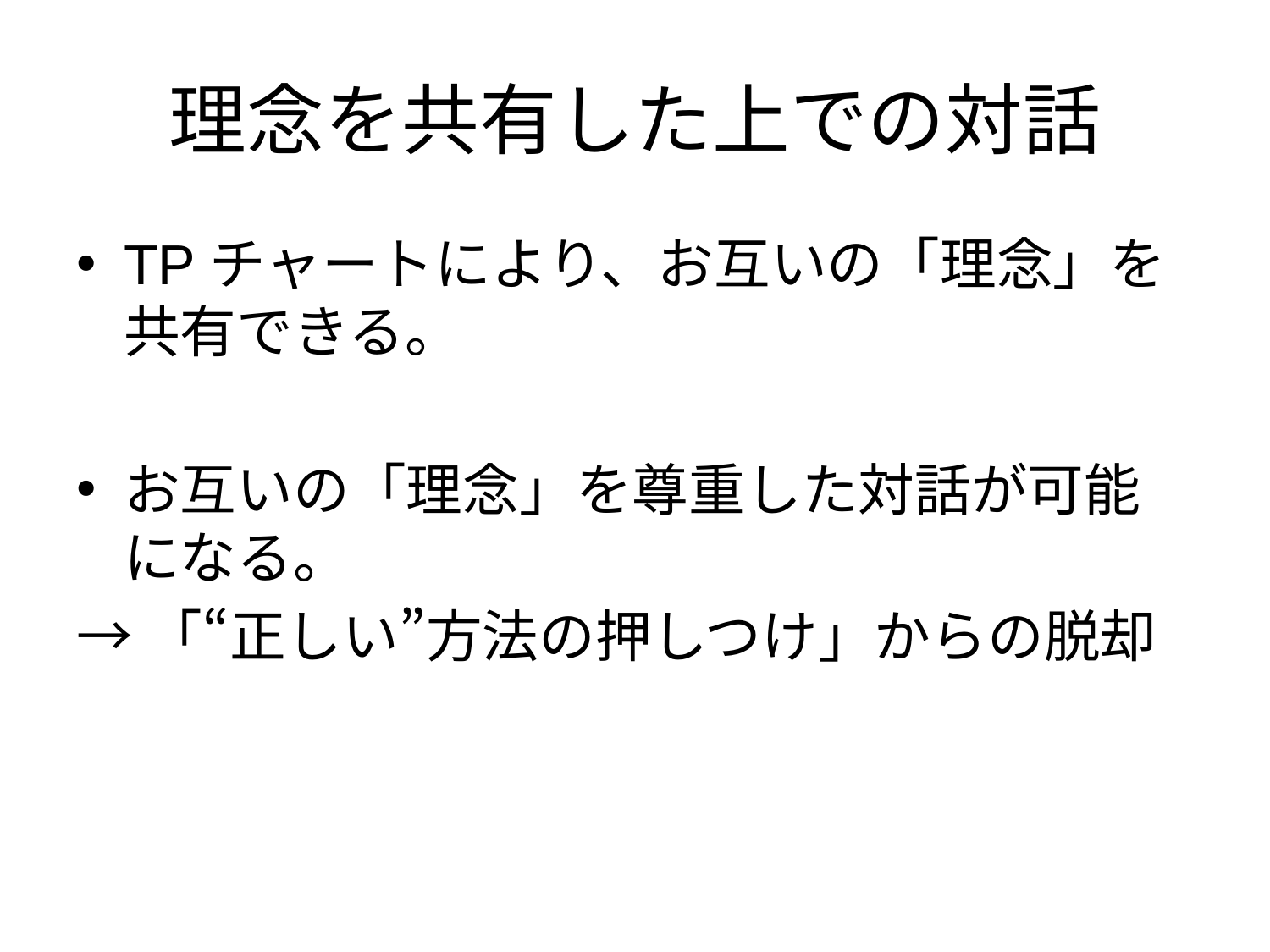

# 理念を共有した上での対話
TPチャートにより、お互いの「理念」を共有できる。

お互いの「理念」を尊重した対話が可能になる。
→「“正しい”方法の押しつけ」からの脱却